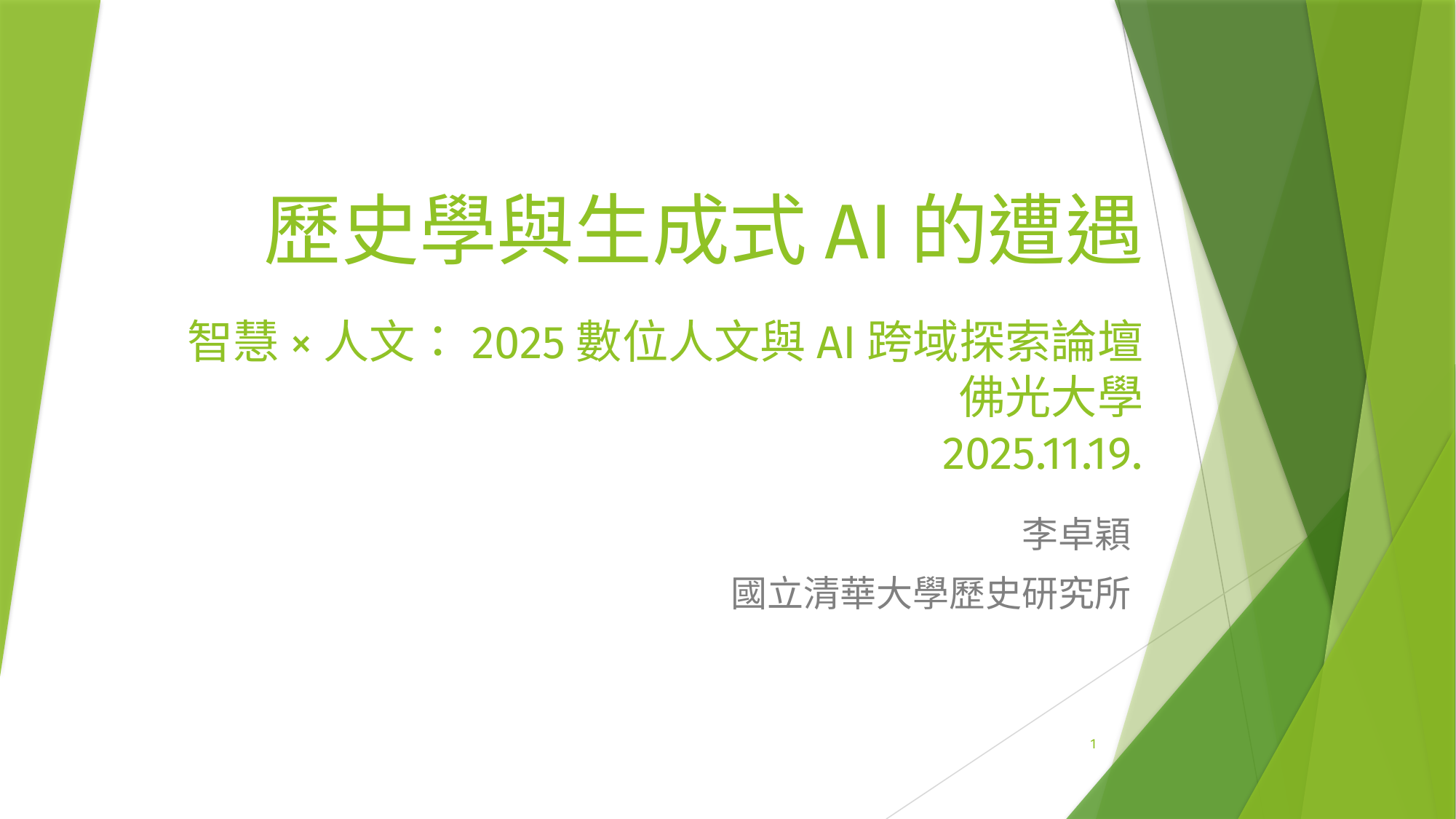

# 歷史學與生成式AI的遭遇 智慧×人文：2025數位人文與AI跨域探索論壇 佛光大學 2025.11.19.
李卓穎
國立清華大學歷史研究所
1